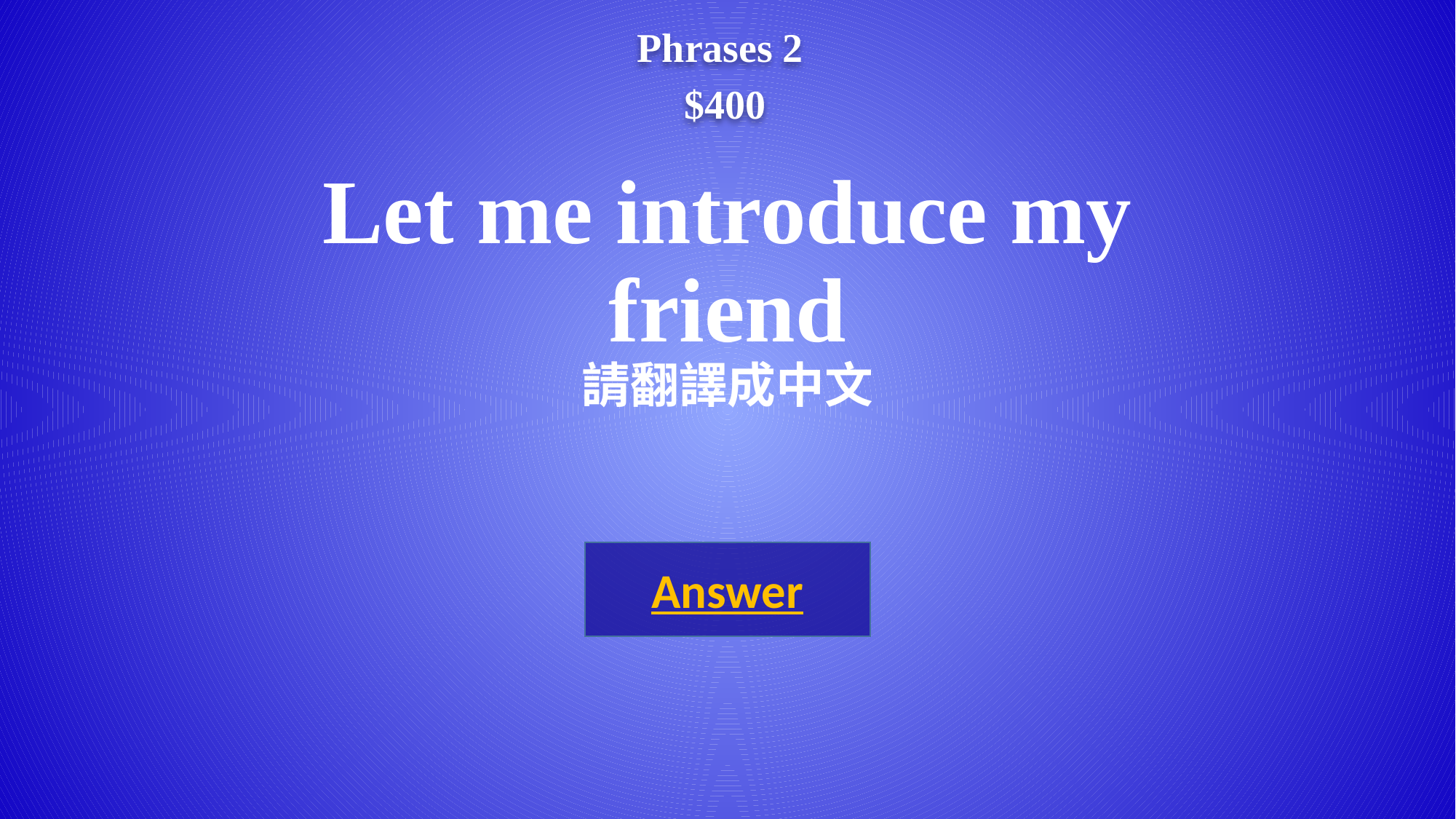

Phrases 2
 $400
# Let me introduce my friend 請翻譯成中文